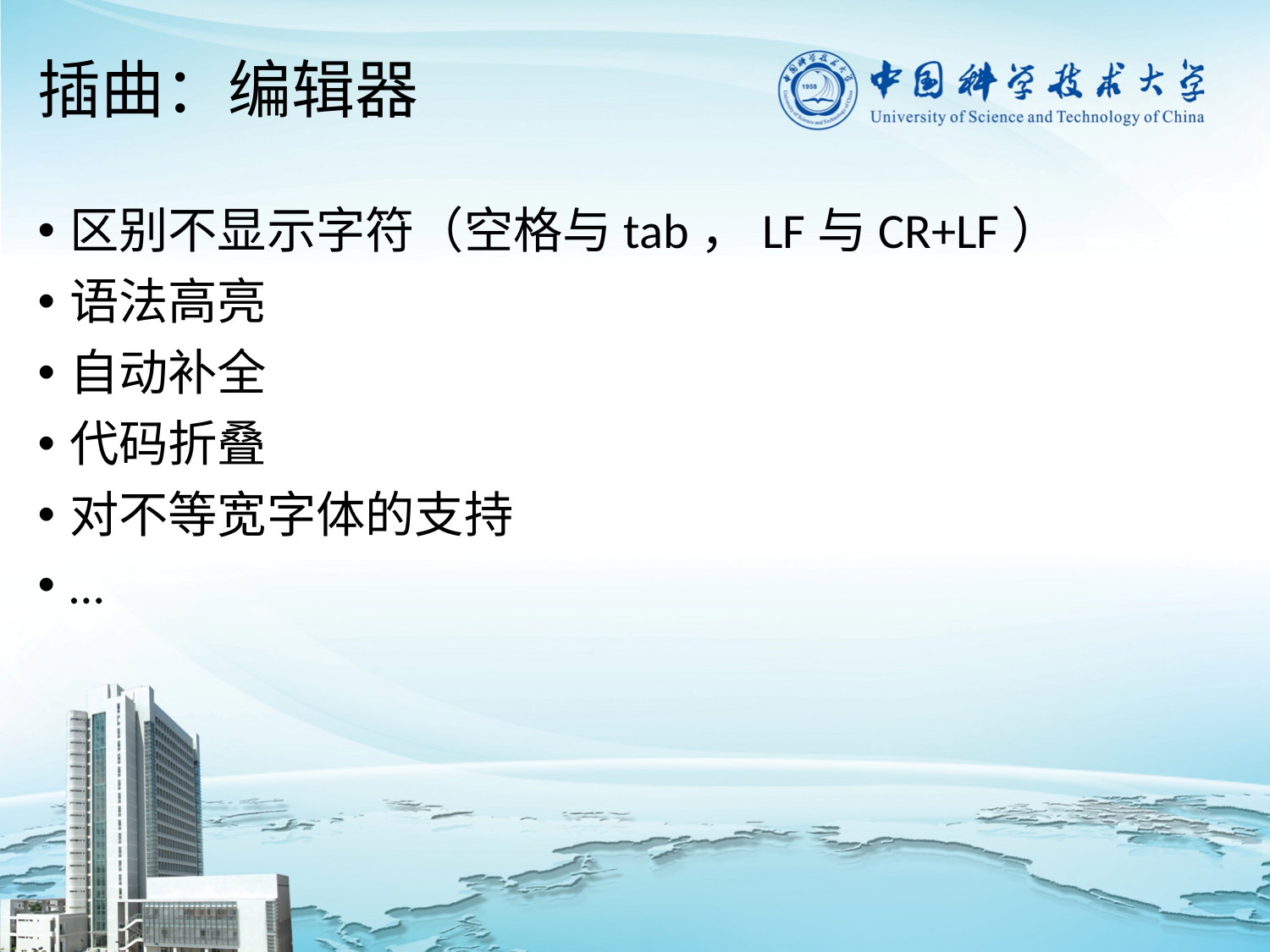

# 插曲：编辑器
区别不显示字符（空格与tab，LF与CR+LF）
语法高亮
自动补全
代码折叠
对不等宽字体的支持
…